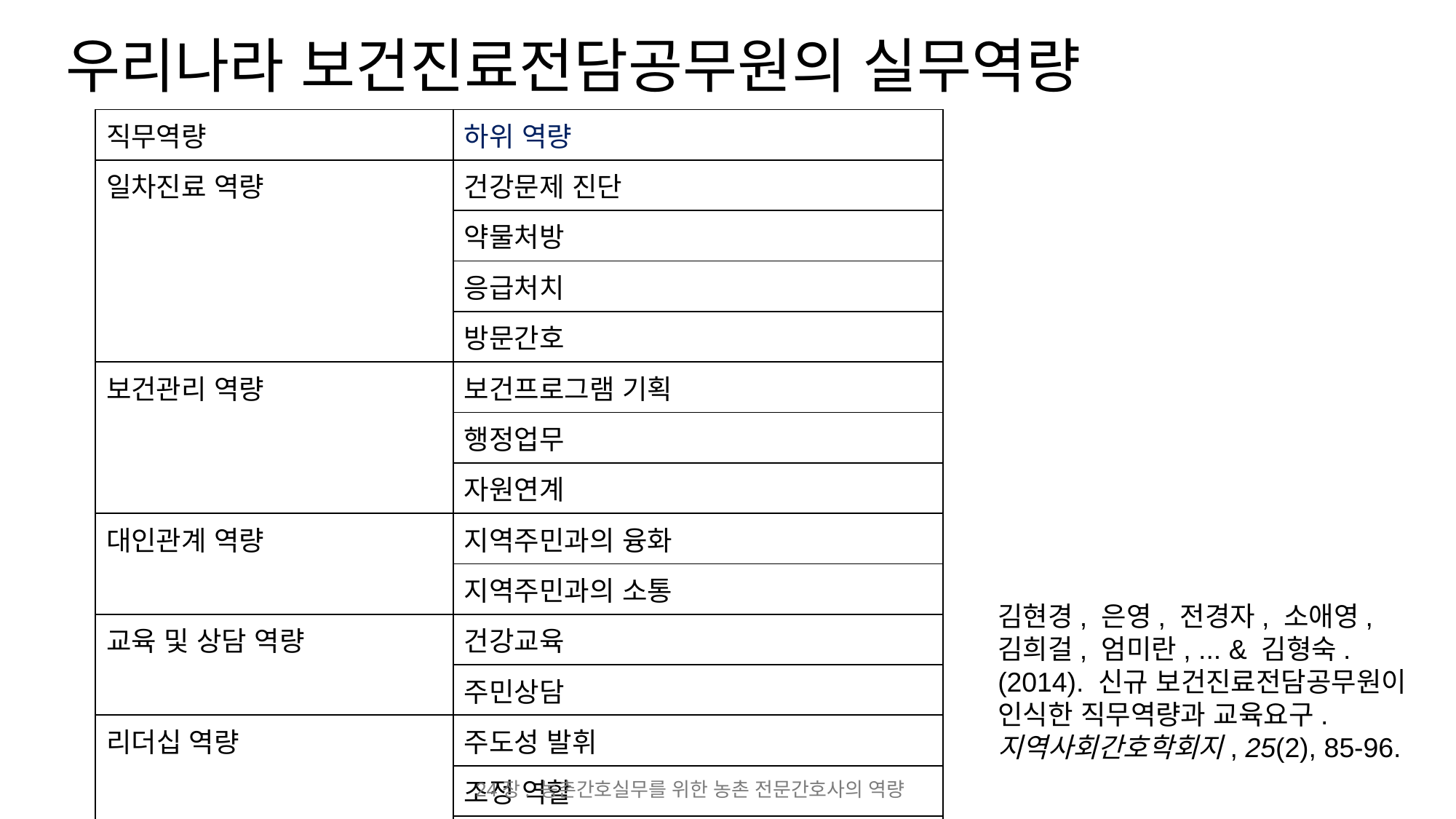

# 우리나라 보건진료전담공무원의 실무역량
| 직무역량 | 하위 역량 |
| --- | --- |
| 일차진료 역량 | 건강문제 진단 |
|  | 약물처방 |
|  | 응급처치 |
|  | 방문간호 |
| 보건관리 역량 | 보건프로그램 기획 |
|  | 행정업무 |
|  | 자원연계 |
| 대인관계 역량 | 지역주민과의 융화 |
|  | 지역주민과의 소통 |
| 교육 및 상담 역량 | 건강교육 |
|  | 주민상담 |
| 리더십 역량 | 주도성 발휘 |
|  | 조정 역할 |
|  | 자기 계발 |
김현경, 은영, 전경자, 소애영, 김희걸, 엄미란, ... & 김형숙. (2014). 신규 보건진료전담공무원이 인식한 직무역량과 교육요구. 지역사회간호학회지, 25(2), 85-96.
24장. 농촌간호실무를 위한 농촌 전문간호사의 역량